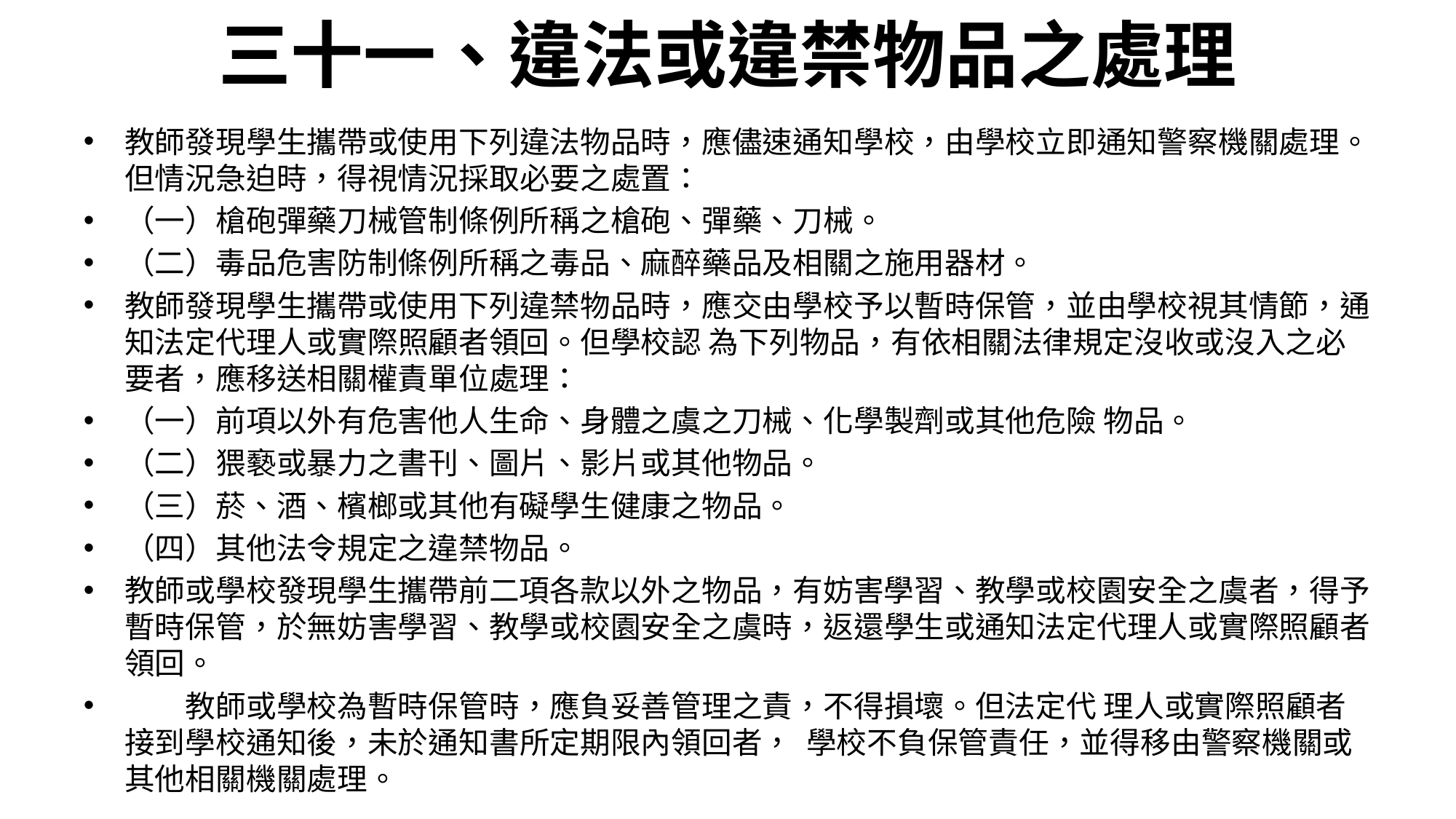

# 三十一、違法或違禁物品之處理
教師發現學生攜帶或使用下列違法物品時，應儘速通知學校，由學校立即通知警察機關處理。但情況急迫時，得視情況採取必要之處置：
（一）槍砲彈藥刀械管制條例所稱之槍砲、彈藥、刀械。
（二）毒品危害防制條例所稱之毒品、麻醉藥品及相關之施用器材。
教師發現學生攜帶或使用下列違禁物品時，應交由學校予以暫時保管，並由學校視其情節，通知法定代理人或實際照顧者領回。但學校認 為下列物品，有依相關法律規定沒收或沒入之必要者，應移送相關權責單位處理：
（一）前項以外有危害他人生命、身體之虞之刀械、化學製劑或其他危險 物品。
（二）猥褻或暴力之書刊、圖片、影片或其他物品。
（三）菸、酒、檳榔或其他有礙學生健康之物品。
（四）其他法令規定之違禁物品。
教師或學校發現學生攜帶前二項各款以外之物品，有妨害學習、教學或校園安全之虞者，得予暫時保管，於無妨害學習、教學或校園安全之虞時，返還學生或通知法定代理人或實際照顧者領回。
　　教師或學校為暫時保管時，應負妥善管理之責，不得損壞。但法定代 理人或實際照顧者接到學校通知後，未於通知書所定期限內領回者，  學校不負保管責任，並得移由警察機關或其他相關機關處理。